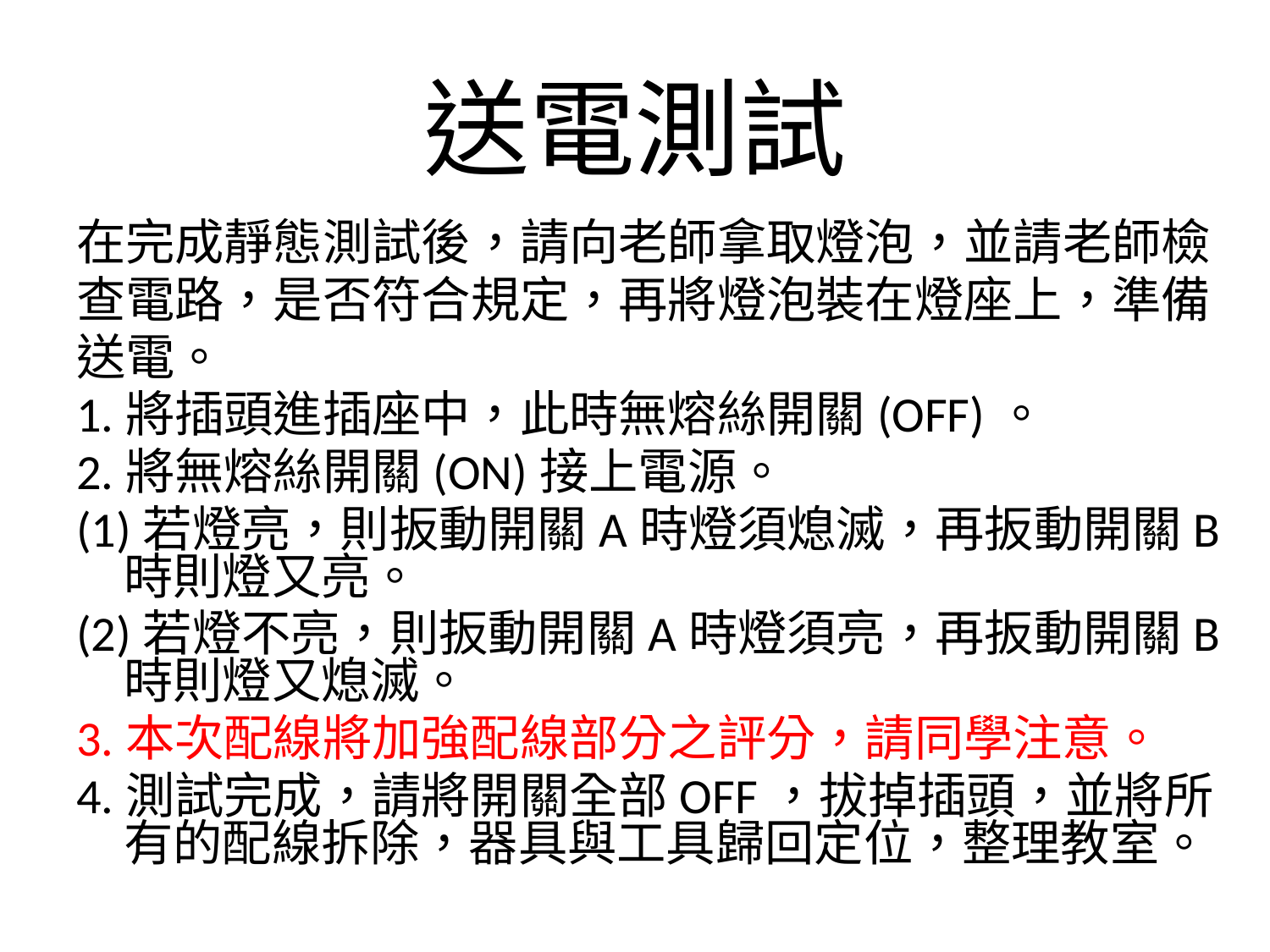

# 送電測試
在完成靜態測試後，請向老師拿取燈泡，並請老師檢
查電路，是否符合規定，再將燈泡裝在燈座上，準備
送電。
1.將插頭進插座中，此時無熔絲開關(OFF)。
2.將無熔絲開關(ON)接上電源。
(1)若燈亮，則扳動開關A時燈須熄滅，再扳動開關B時則燈又亮。
(2)若燈不亮，則扳動開關A時燈須亮，再扳動開關B時則燈又熄滅。
3.本次配線將加強配線部分之評分，請同學注意。
4.測試完成，請將開關全部OFF，拔掉插頭，並將所有的配線拆除，器具與工具歸回定位，整理教室。